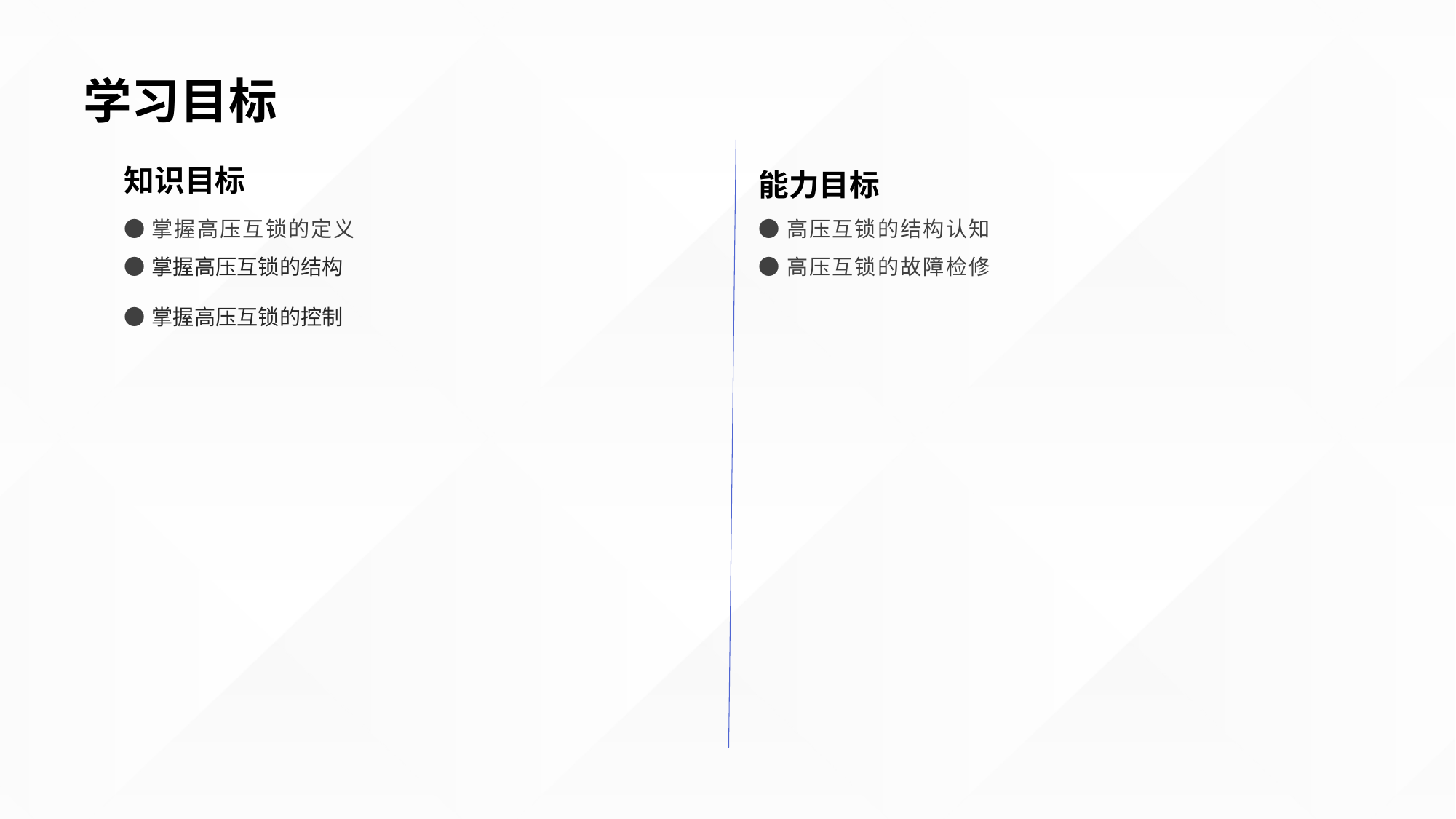

学习目标
知识目标
能力目标
●掌握高压互锁的定义
●掌握高压互锁的结构
●掌握高压互锁的控制

●高压互锁的结构认知
●高压互锁的故障检修